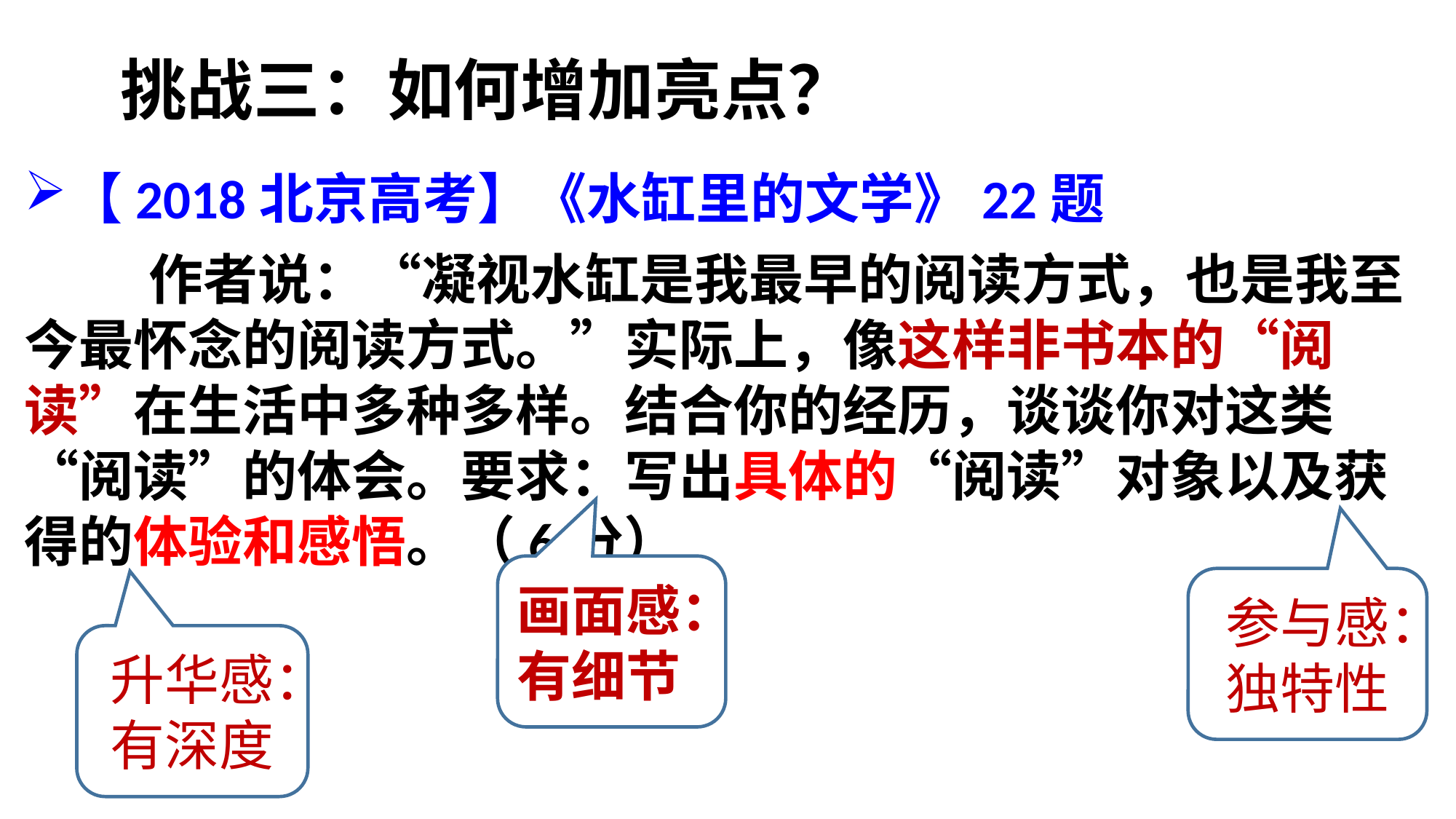

# 挑战三：如何增加亮点？
【2018北京高考】《水缸里的文学》22题
         作者说：“凝视水缸是我最早的阅读方式，也是我至今最怀念的阅读方式。”实际上，像这样非书本的“阅读”在生活中多种多样。结合你的经历，谈谈你对这类“阅读”的体会。要求：写出具体的“阅读”对象以及获得的体验和感悟。（6分）

画面感：有细节
参与感：独特性
升华感：有深度